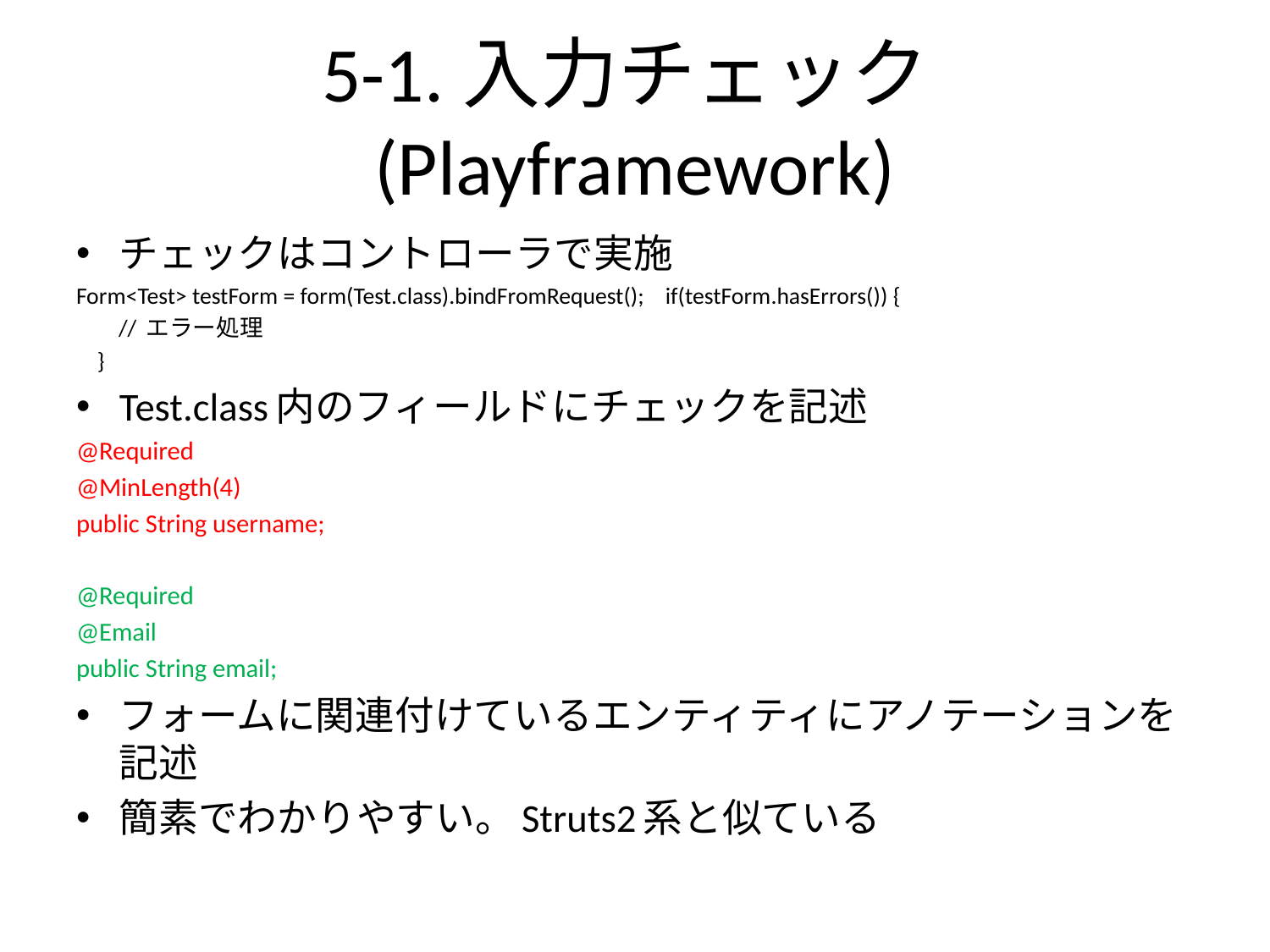

# 5-1.入力チェック(Playframework)
チェックはコントローラで実施
Form<Test> testForm = form(Test.class).bindFromRequest();    if(testForm.hasErrors()) {
        // エラー処理
    }
Test.class内のフィールドにチェックを記述
@Required
@MinLength(4)
public String username;

@Required
@Email
public String email;
フォームに関連付けているエンティティにアノテーションを記述
簡素でわかりやすい。Struts2系と似ている